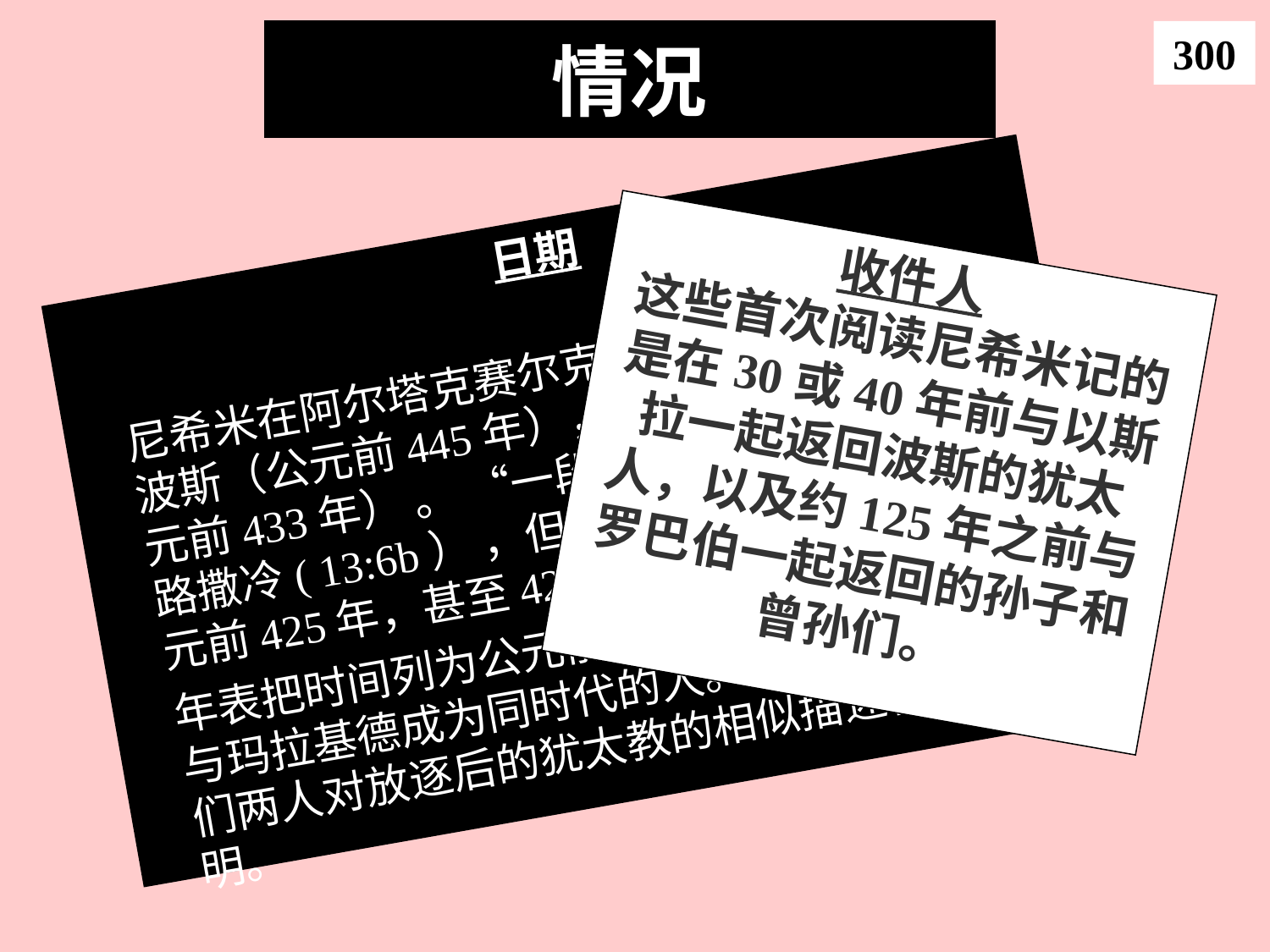

情况
300
日期
尼希米在阿尔塔克赛尔克斯领导的第20年离开波斯（公元前445年），并在第32年返回（公元前433年） 。 “一段时间之后”他又来到耶路撒冷( 13:6b） ，但没有具体时间。也许是公元前425年，甚至420年 。
年表把时间列为公元前425年左右，使尼希米与玛拉基德成为同时代的人。这一点也可从他们两人对放逐后的犹太教的相似描述得到证明。
收件人
这些首次阅读尼希米记的是在30或40年前与以斯拉一起返回波斯的犹太人，以及约125年之前与罗巴伯一起返回的孙子和曾孙们。